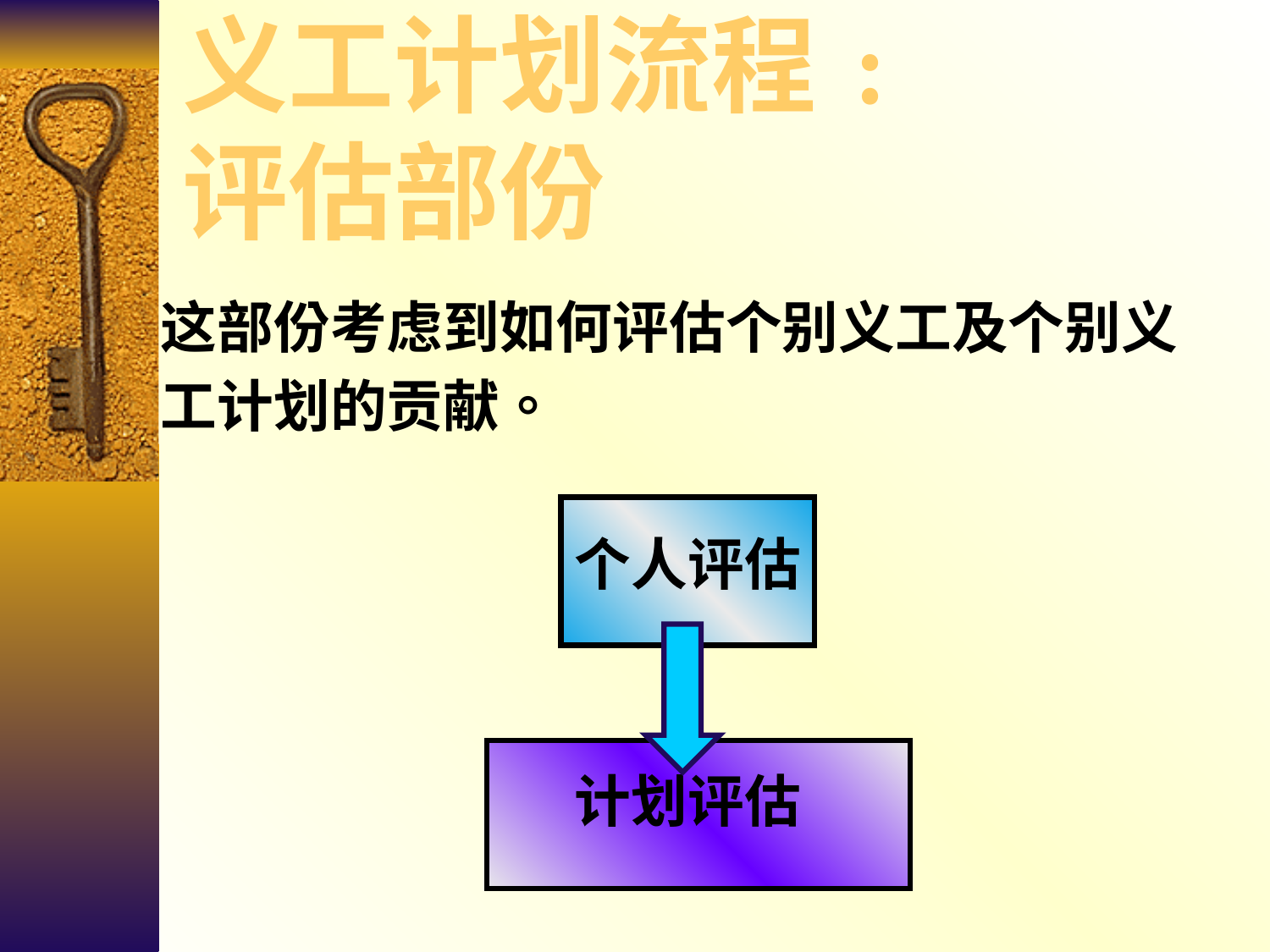

# 义工计划流程﹕ 评估部份
这部份考虑到如何评估个别义工及个别义
工计划的贡献。

个人评估

计划评估